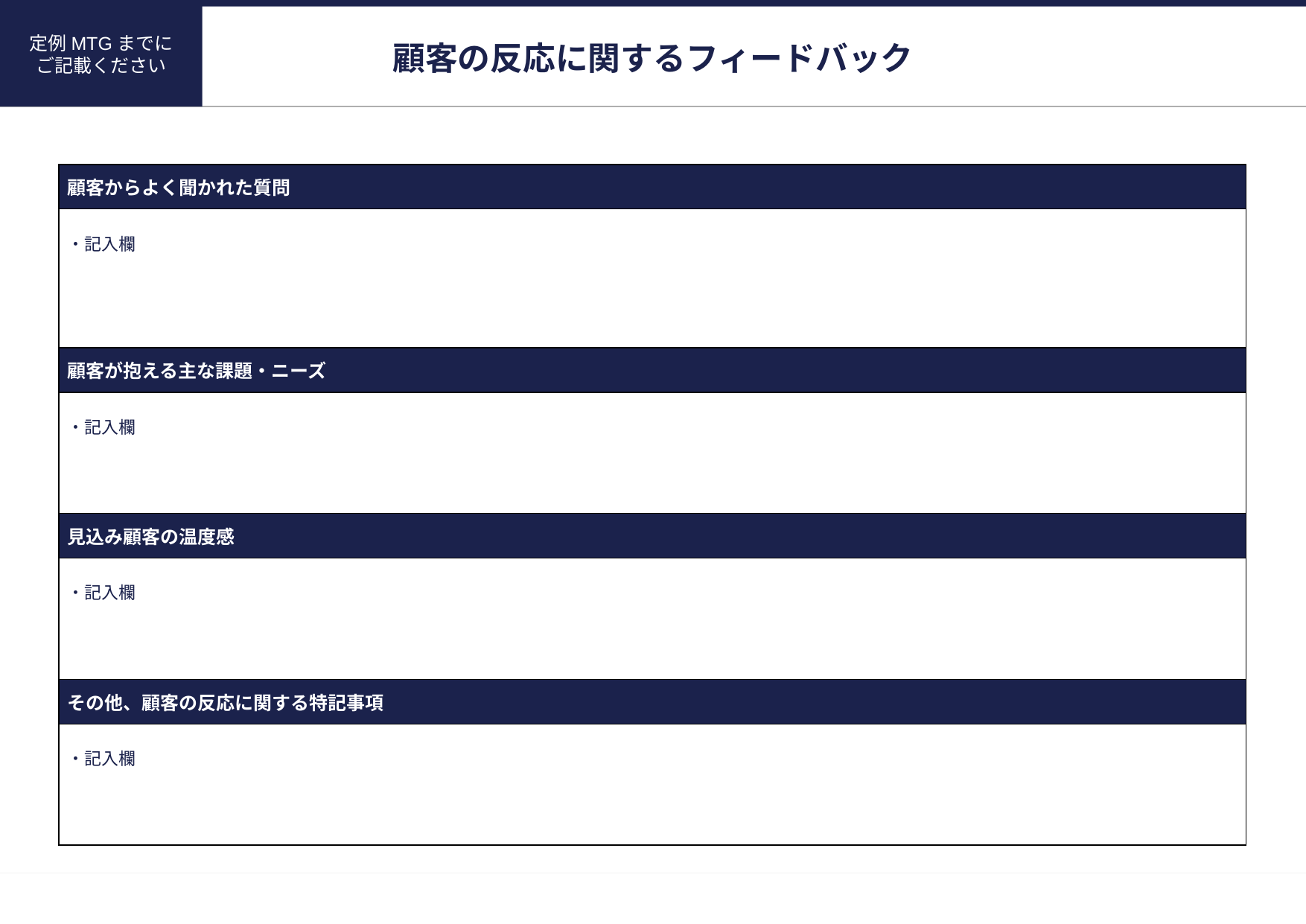

定例MTGまでに
ご記載ください
# 顧客の反応に関するフィードバック
| 顧客からよく聞かれた質問 |
| --- |
| ・記入欄 |
| 顧客が抱える主な課題・ニーズ |
| ・記入欄 |
| 見込み顧客の温度感 |
| ・記入欄 |
| その他、顧客の反応に関する特記事項 |
| ・記入欄 |